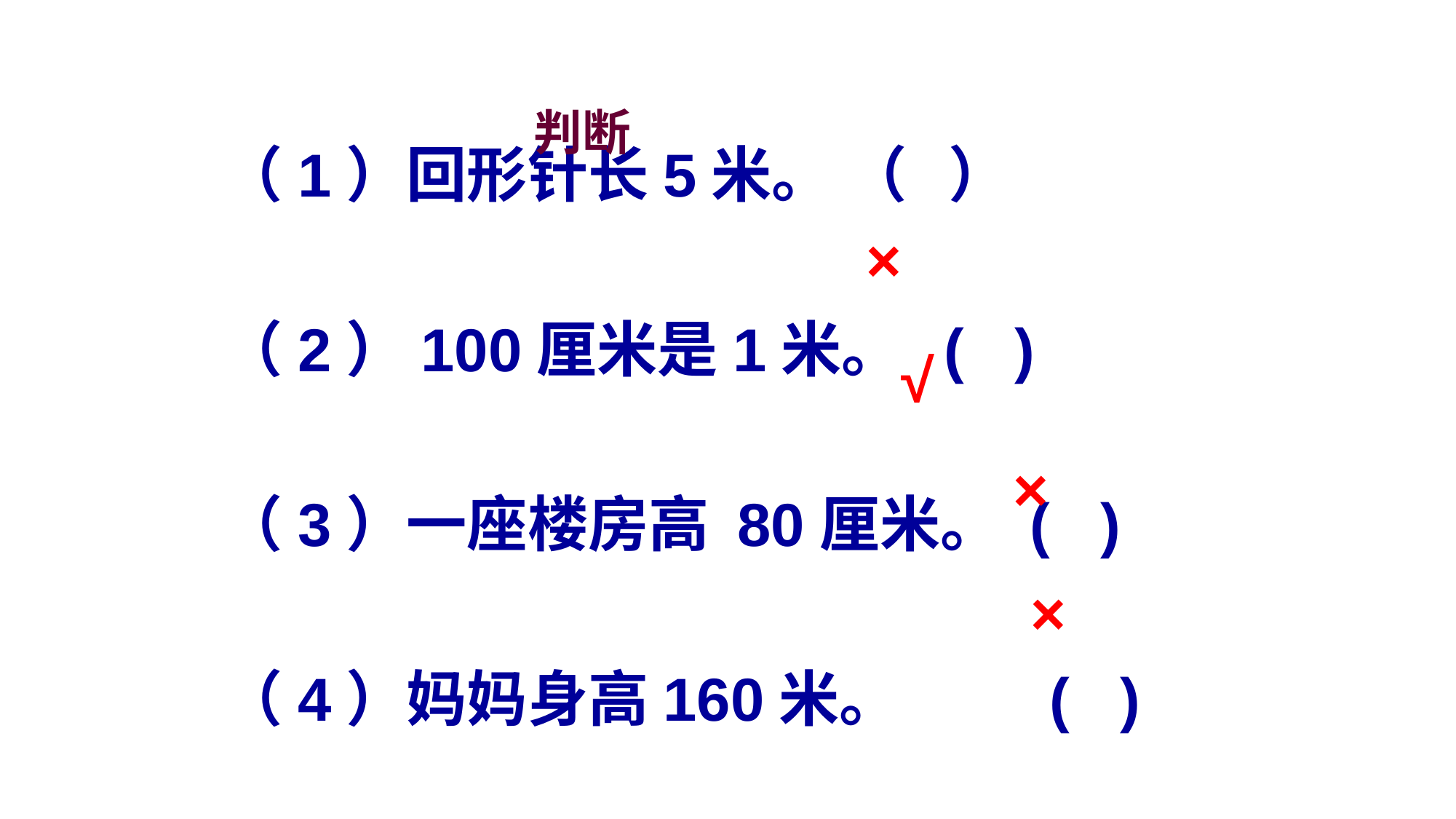

判断
（1）回形针长5米。 （   ）

（2）100厘米是1米。  (   )

（3）一座楼房高 80厘米。 (   )

（4）妈妈身高160米。　　 (   )
×
√
×
×